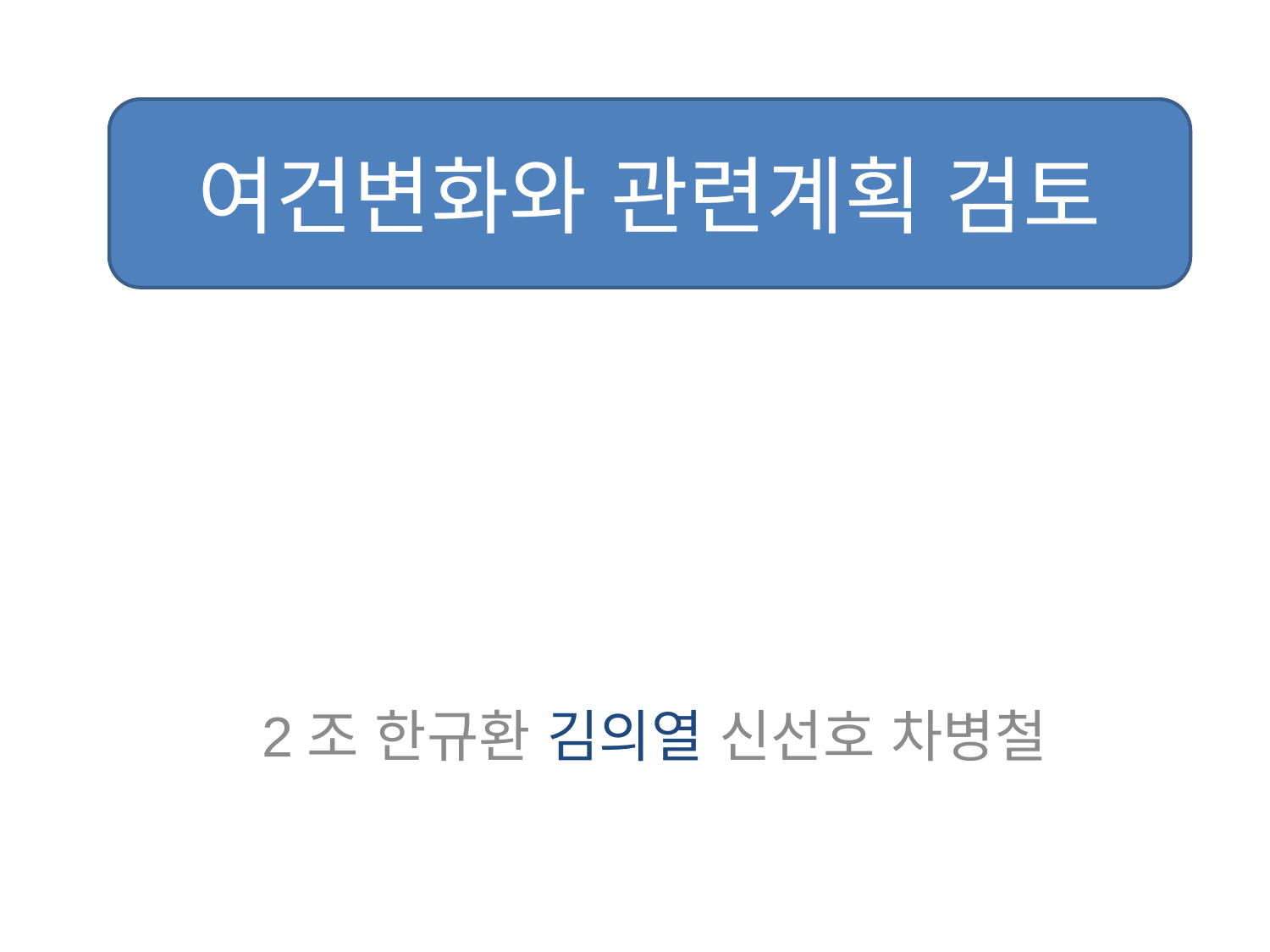

여건변화와 관련계획 검토
2조 한규환 김의열 신선호 차병철